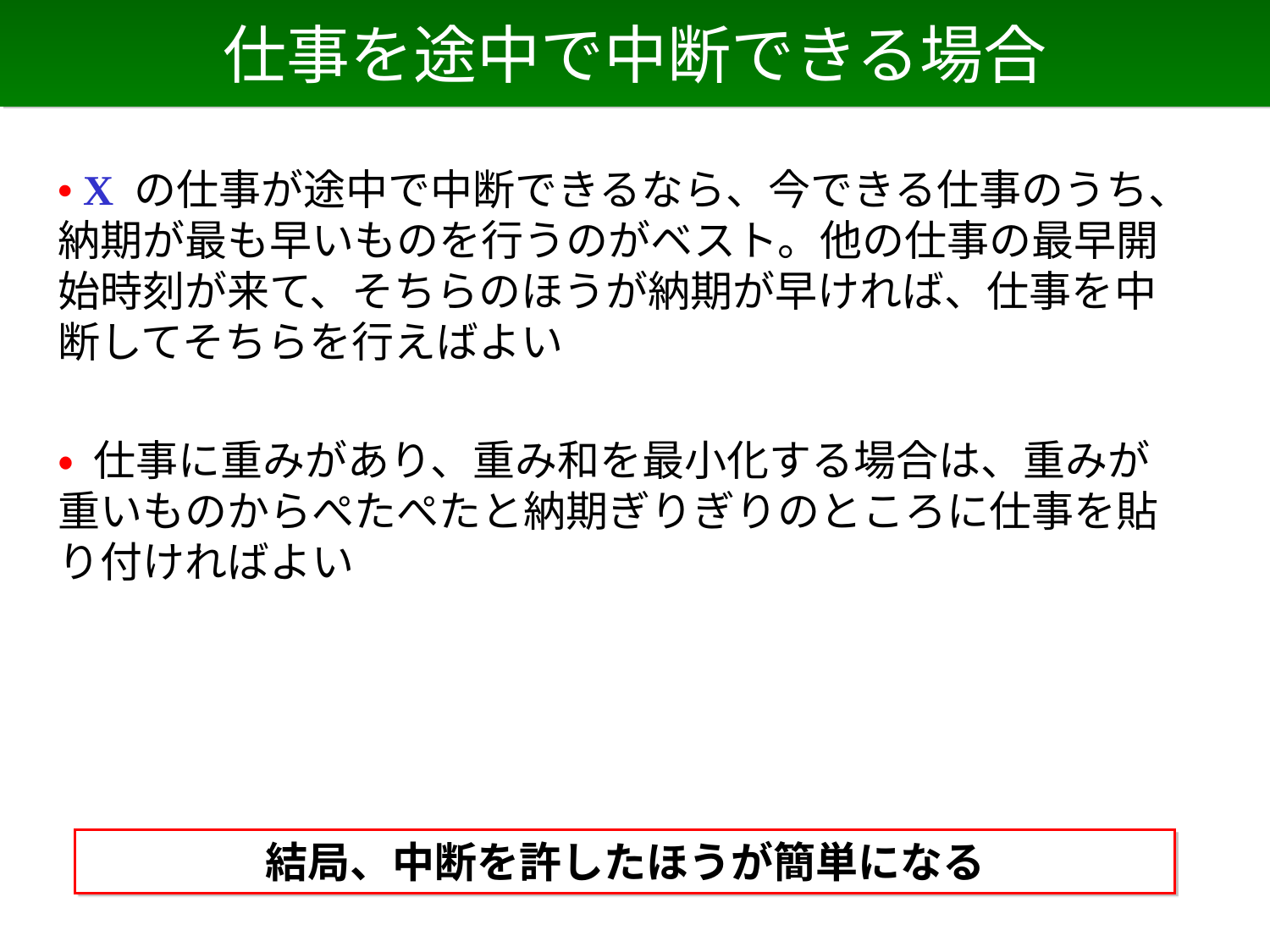

# 仕事を途中で中断できる場合
• X の仕事が途中で中断できるなら、今できる仕事のうち、納期が最も早いものを行うのがベスト。他の仕事の最早開始時刻が来て、そちらのほうが納期が早ければ、仕事を中断してそちらを行えばよい

• 仕事に重みがあり、重み和を最小化する場合は、重みが重いものからぺたぺたと納期ぎりぎりのところに仕事を貼り付ければよい

結局、中断を許したほうが簡単になる